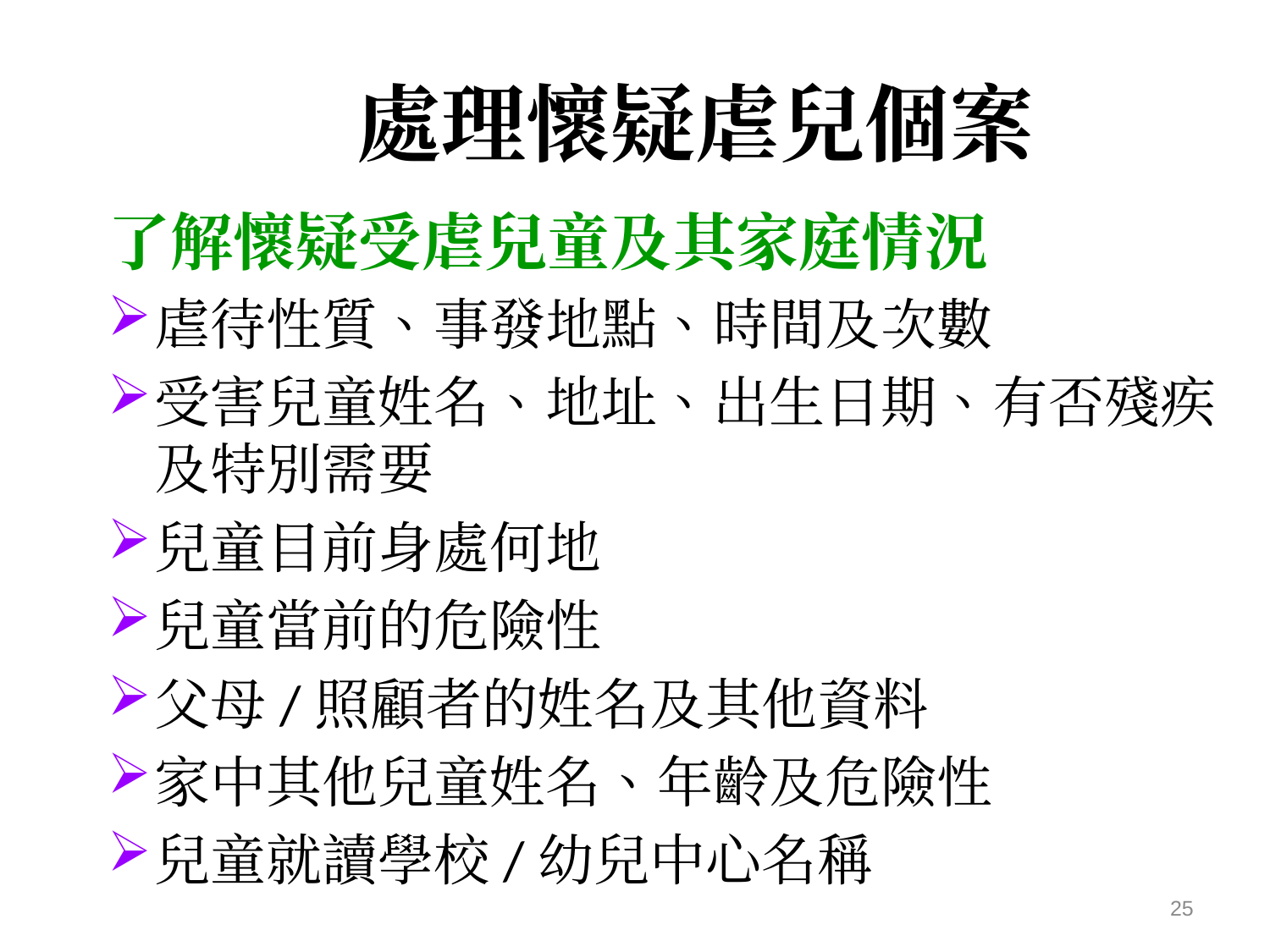

# 處理懷疑虐兒個案
了解懷疑受虐兒童及其家庭情況
虐待性質、事發地點、時間及次數
受害兒童姓名、地址、出生日期、有否殘疾及特別需要
兒童目前身處何地
兒童當前的危險性
父母/照顧者的姓名及其他資料
家中其他兒童姓名、年齡及危險性
兒童就讀學校/幼兒中心名稱
25